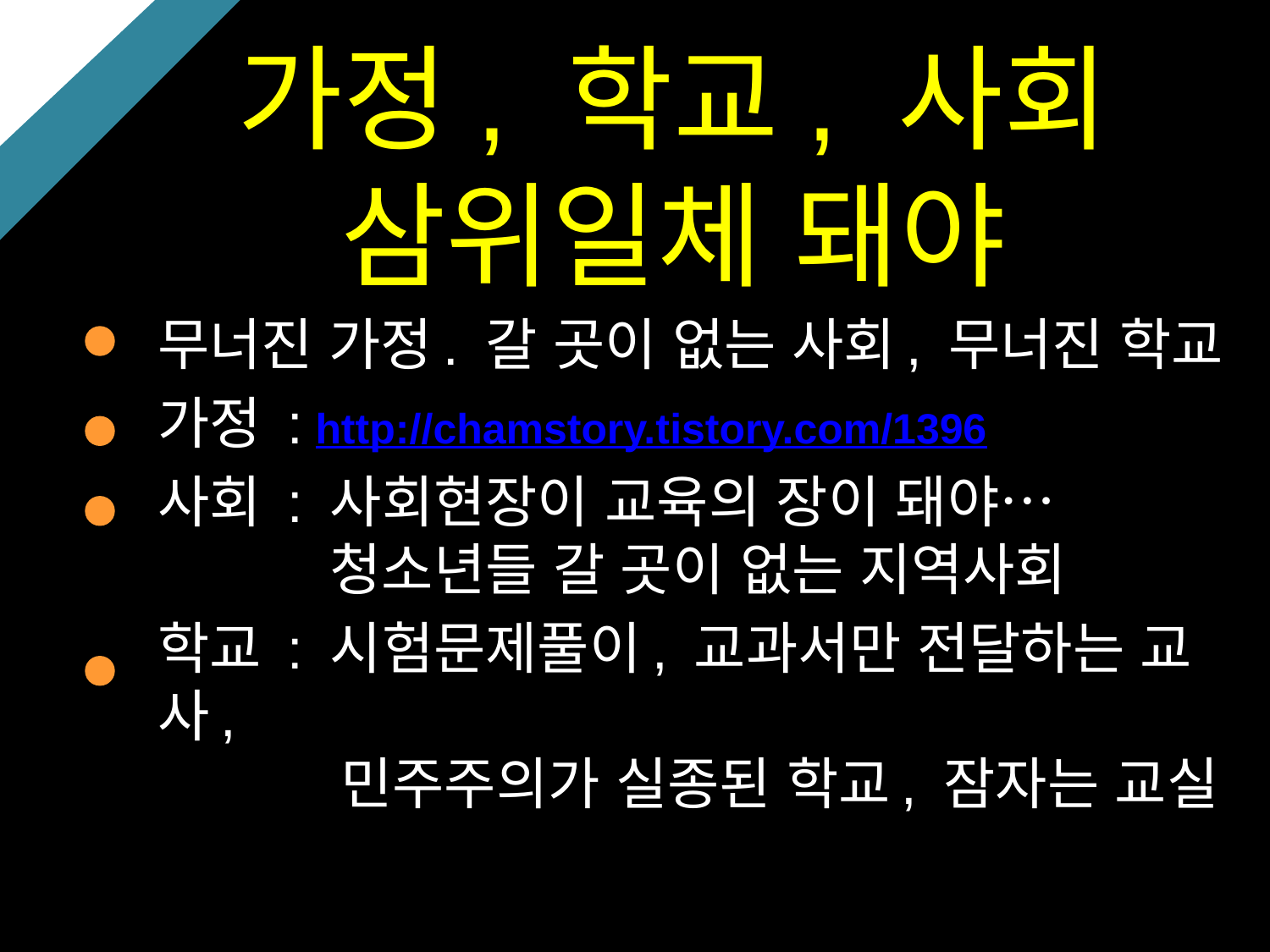

# 가정, 학교, 사회 삼위일체 돼야
무너진 가정. 갈 곳이 없는 사회, 무너진 학교
가정 : http://chamstory.tistory.com/1396
사회 : 사회현장이 교육의 장이 돼야…
           청소년들 갈 곳이 없는 지역사회
학교 : 시험문제풀이, 교과서만 전달하는 교사,
           민주주의가 실종된 학교, 잠자는 교실